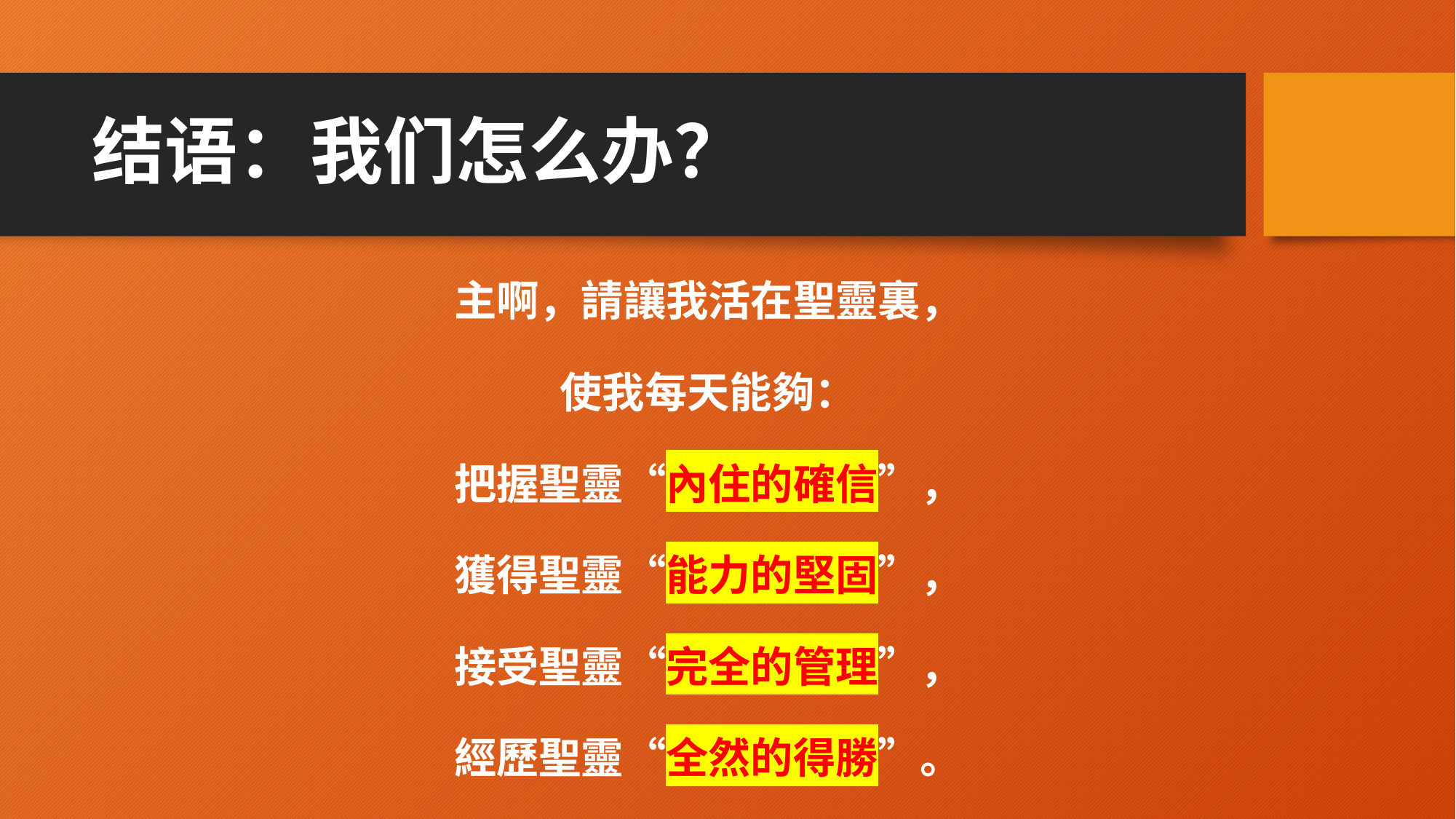

# 结语：我们怎么办？
主啊，請讓我活在聖靈裏，
使我每天能夠：
把握聖靈“內住的確信”，
獲得聖靈“能力的堅固”，
接受聖靈“完全的管理”，
經歷聖靈“全然的得勝”。